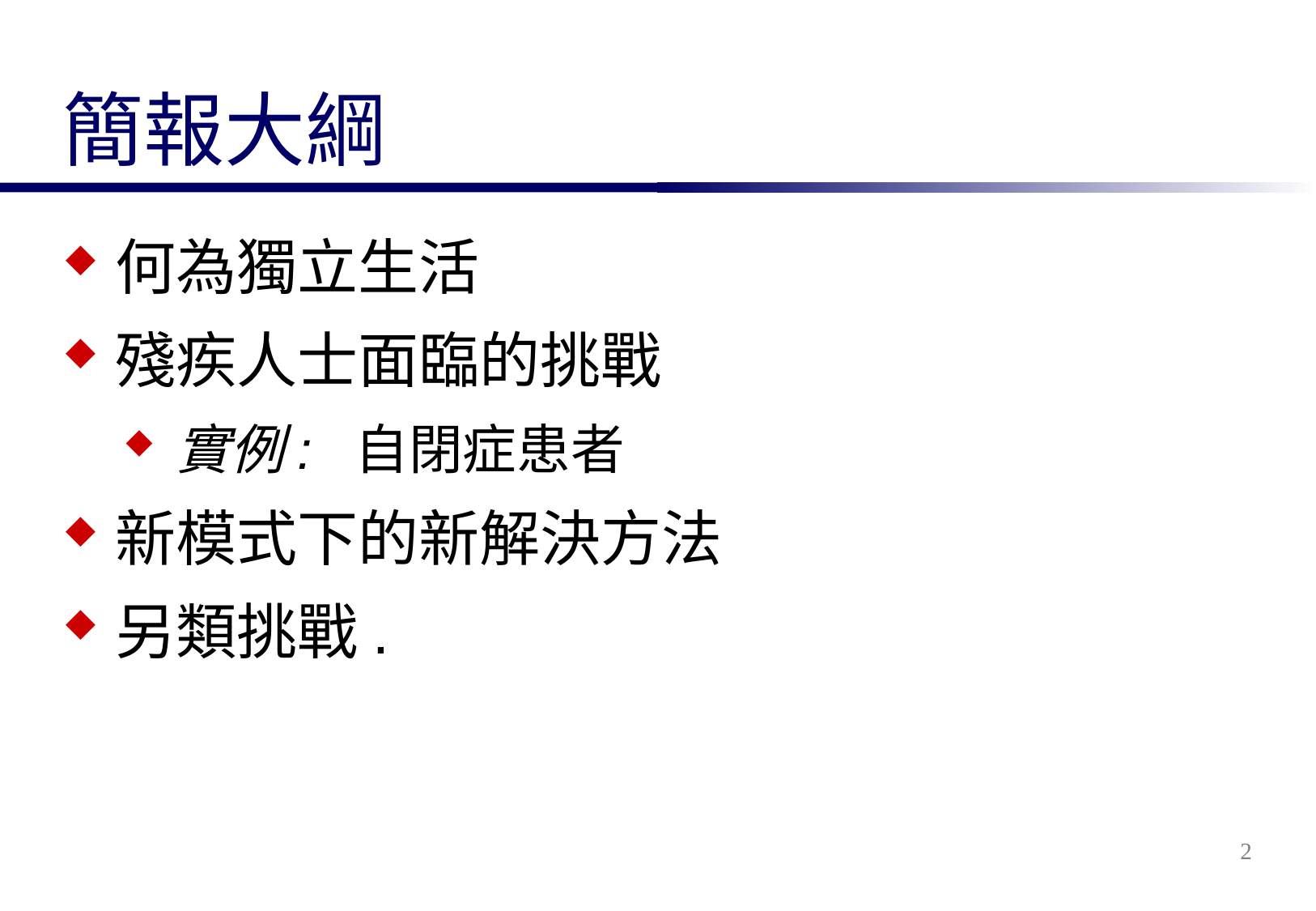

# 簡報大綱
何為獨立生活
殘疾人士面臨的挑戰
實例:  自閉症患者
新模式下的新解決方法
另類挑戰.

2